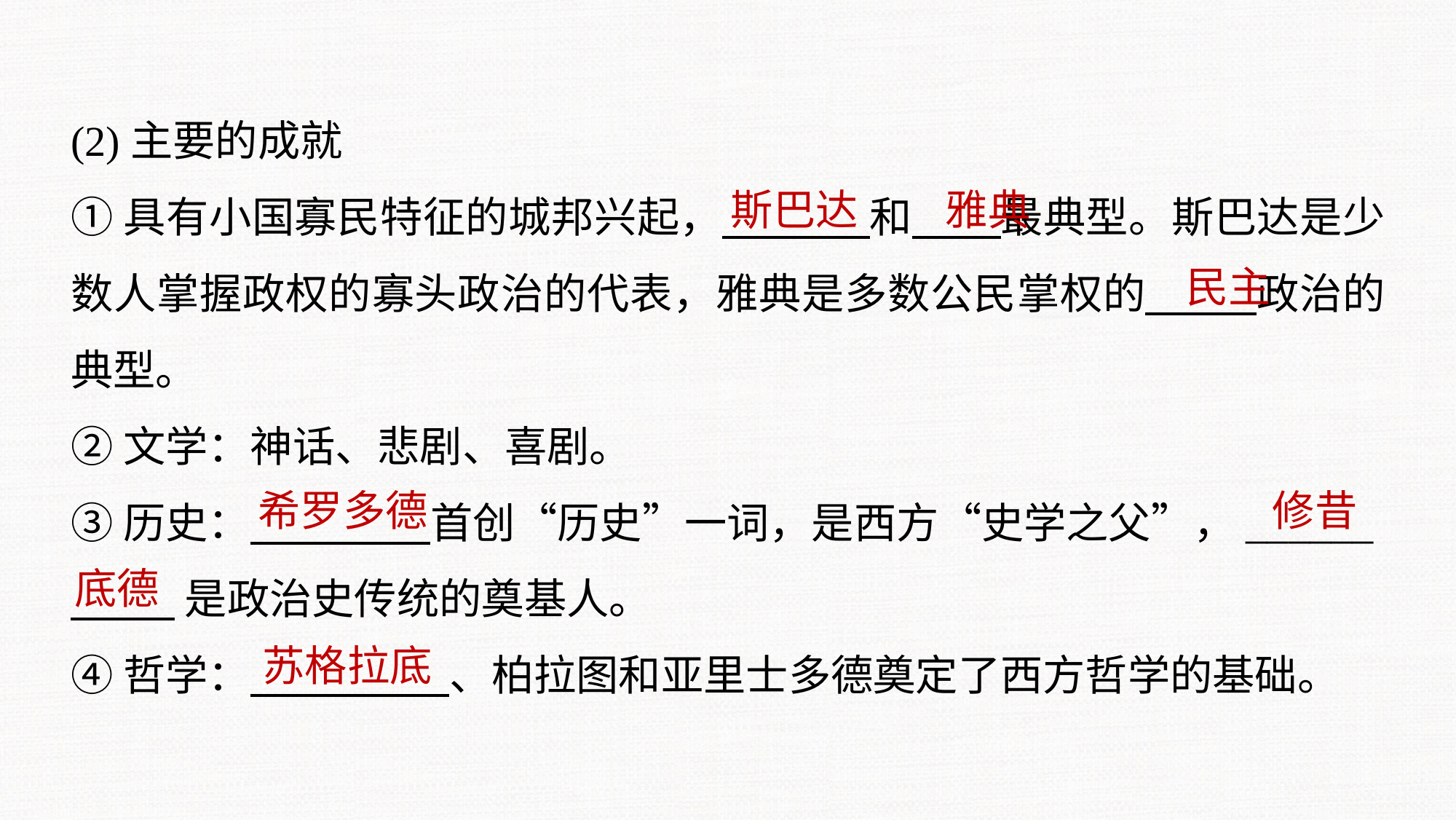

(2)主要的成就
①具有小国寡民特征的城邦兴起，               和         最典型。斯巴达是少数人掌握政权的寡头政治的代表，雅典是多数公民掌权的           政治的典型。
②文学：神话、悲剧、喜剧。
③历史：                   首创“历史”一词，是西方“史学之父”，______
           是政治史传统的奠基人。
④哲学：                     、柏拉图和亚里士多德奠定了西方哲学的基础。
斯巴达
雅典
民主
希罗多德
修昔
底德
苏格拉底